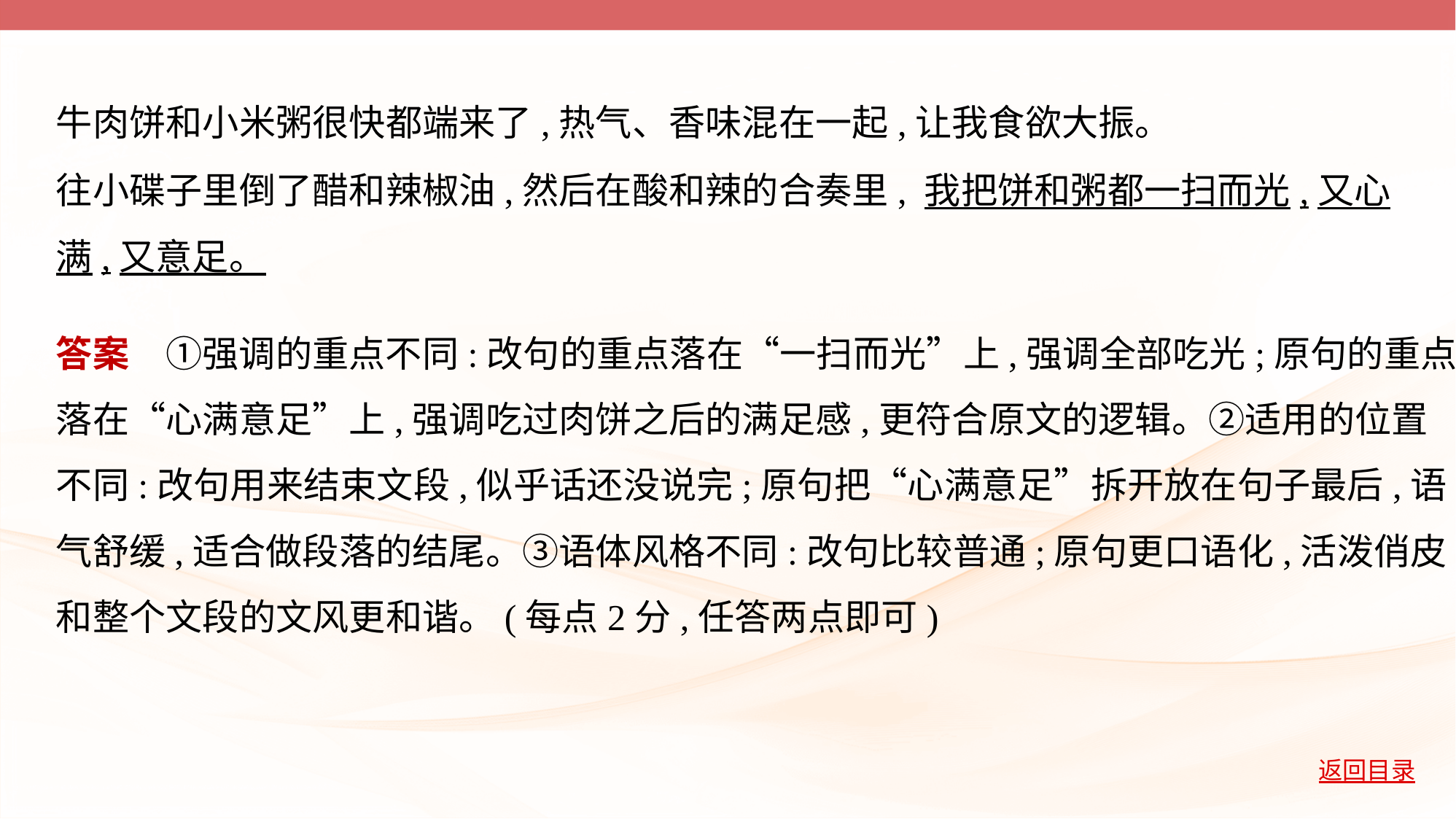

牛肉饼和小米粥很快都端来了,热气、香味混在一起,让我食欲大振。
往小碟子里倒了醋和辣椒油,然后在酸和辣的合奏里, 我把饼和粥都一扫而光,又心
满,又意足。
答案　①强调的重点不同:改句的重点落在“一扫而光”上,强调全部吃光;原句的重点
落在“心满意足”上,强调吃过肉饼之后的满足感,更符合原文的逻辑。②适用的位置
不同:改句用来结束文段,似乎话还没说完;原句把“心满意足”拆开放在句子最后,语
气舒缓,适合做段落的结尾。③语体风格不同:改句比较普通;原句更口语化,活泼俏皮,
和整个文段的文风更和谐。(每点2分,任答两点即可)